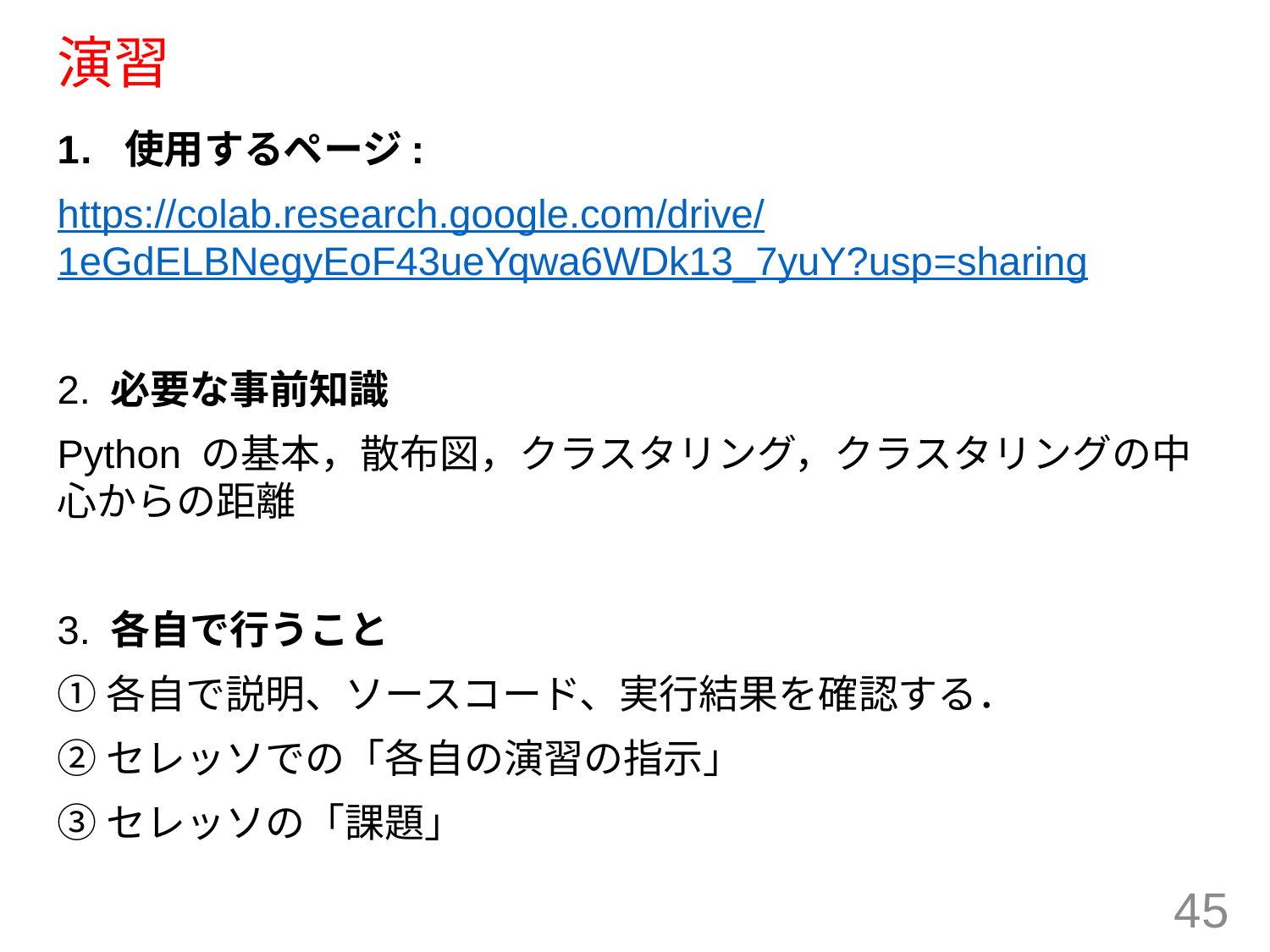

# 演習
使用するページ:
https://colab.research.google.com/drive/1eGdELBNegyEoF43ueYqwa6WDk13_7yuY?usp=sharing

2. 必要な事前知識
Python の基本，散布図，クラスタリング，クラスタリングの中心からの距離

3. 各自で行うこと
①各自で説明、ソースコード、実行結果を確認する．
②セレッソでの「各自の演習の指示」
③セレッソの「課題」

45